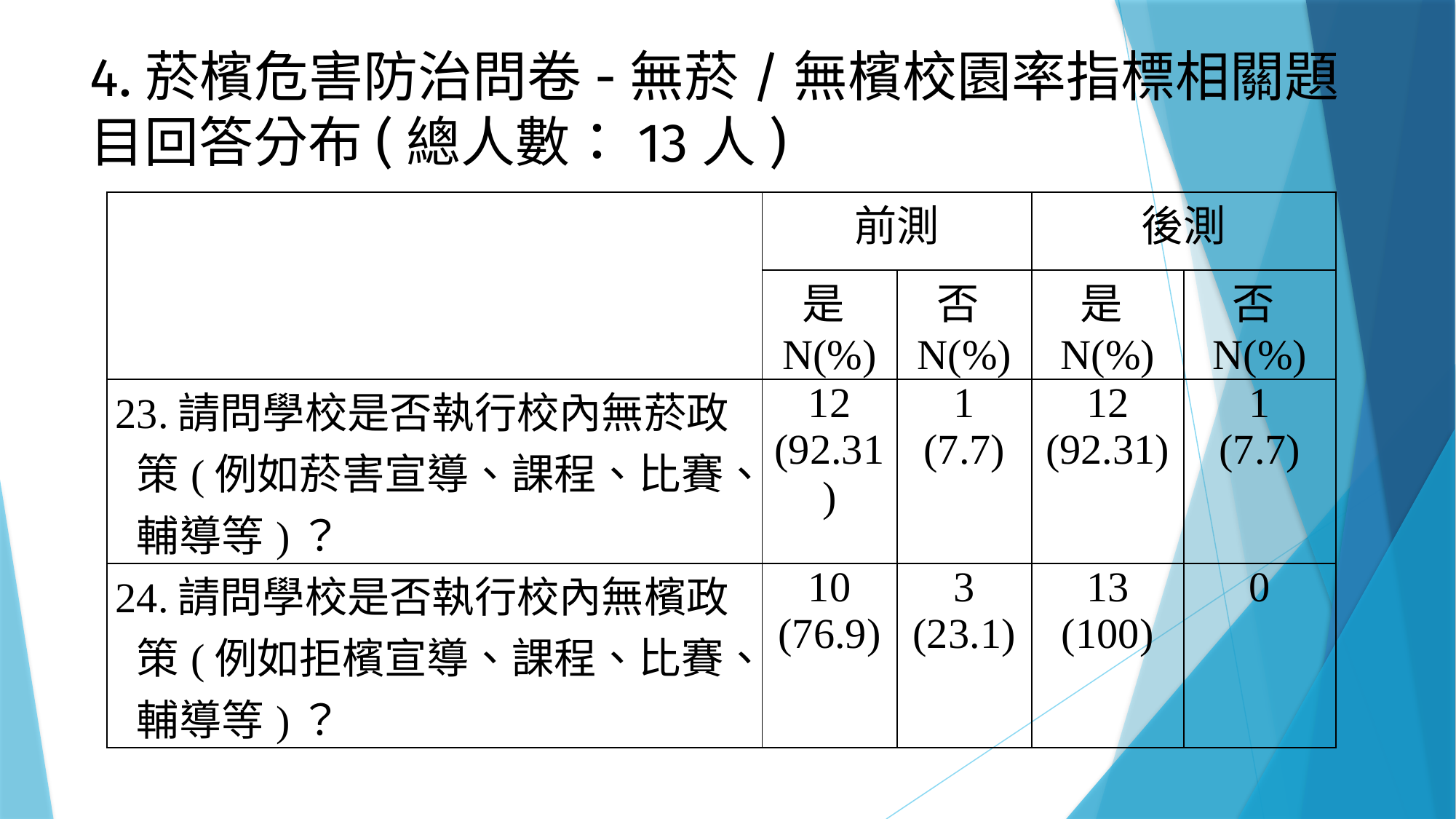

# 4.菸檳危害防治問卷-無菸/無檳校園率指標相關題目回答分布(總人數：13人)
|  | 前測 |  | 後測 |  |
| --- | --- | --- | --- | --- |
|  | 是N(%) | 否N(%) | 是N(%) | 否N(%) |
| 23.請問學校是否執行校內無菸政策(例如菸害宣導、課程、比賽、輔導等)？ | 12 (92.31) | 1 (7.7) | 12 (92.31) | 1 (7.7) |
| 24.請問學校是否執行校內無檳政策(例如拒檳宣導、課程、比賽、輔導等)？ | 10 (76.9) | 3 (23.1) | 13 (100) | 0 |